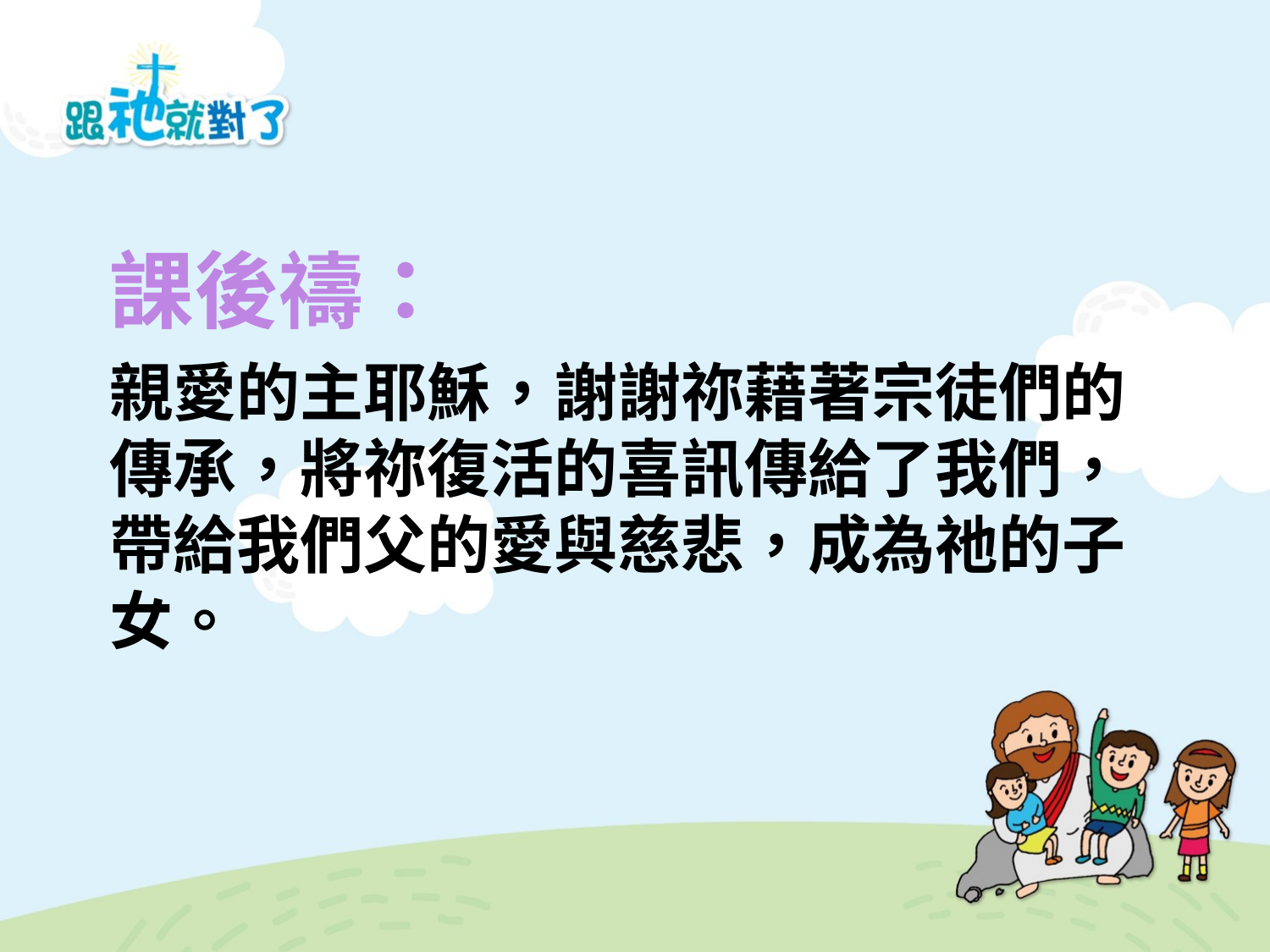

課後禱：
親愛的主耶穌，謝謝祢藉著宗徒們的傳承，將祢復活的喜訊傳給了我們，帶給我們父的愛與慈悲，成為祂的子女。